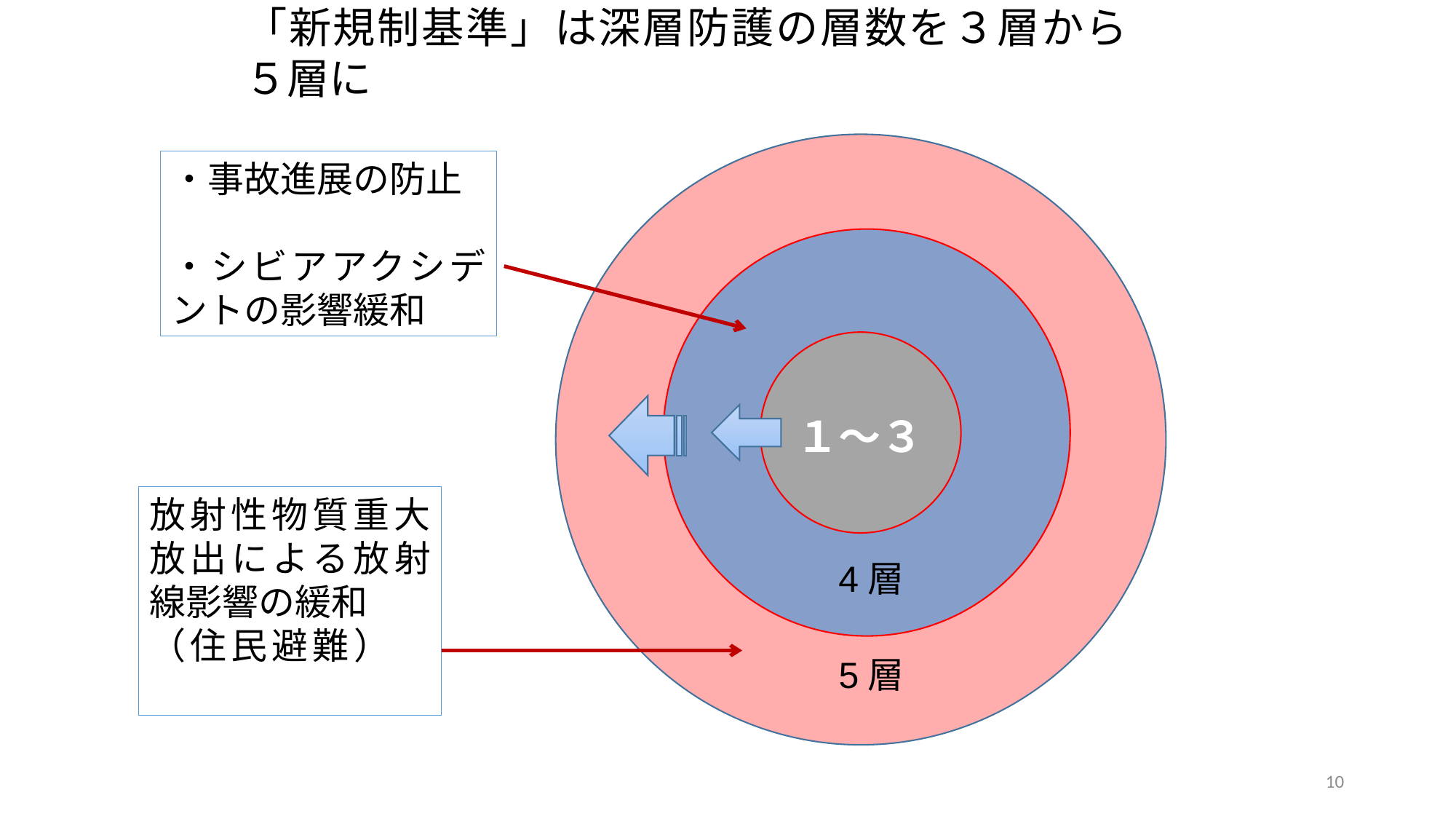

「新規制基準」は深層防護の層数を３層から５層に

・事故進展の防止

・シビアアクシデントの影響緩和

１～３

放射性物質重大放出による放射線影響の緩和
（住民避難）
4層
5層
10